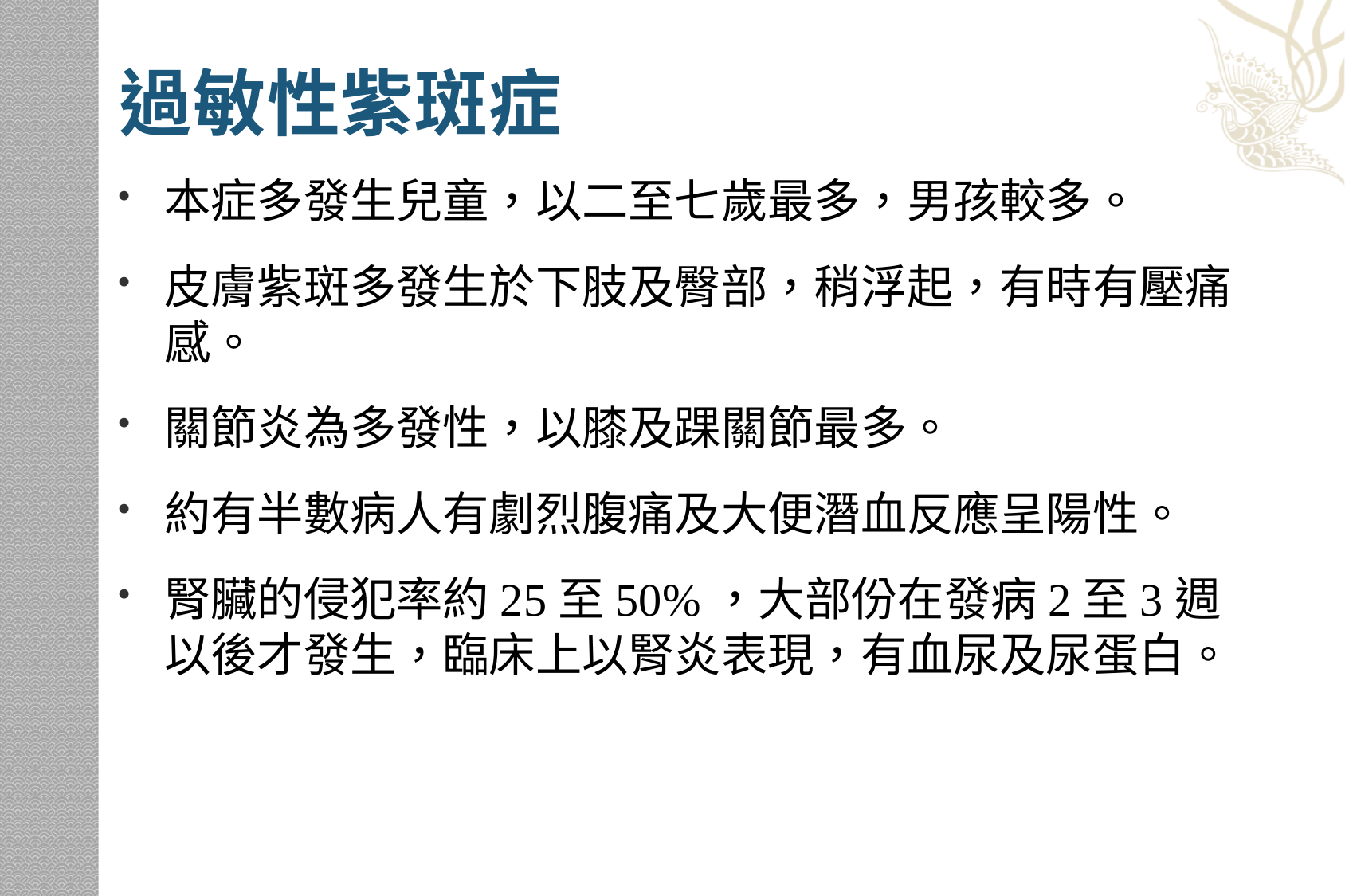

# 過敏性紫斑症
本症多發生兒童，以二至七歲最多，男孩較多。
皮膚紫斑多發生於下肢及臀部，稍浮起，有時有壓痛感。
關節炎為多發性，以膝及踝關節最多。
約有半數病人有劇烈腹痛及大便潛血反應呈陽性。
腎臟的侵犯率約25至50%，大部份在發病2至3週以後才發生，臨床上以腎炎表現，有血尿及尿蛋白。